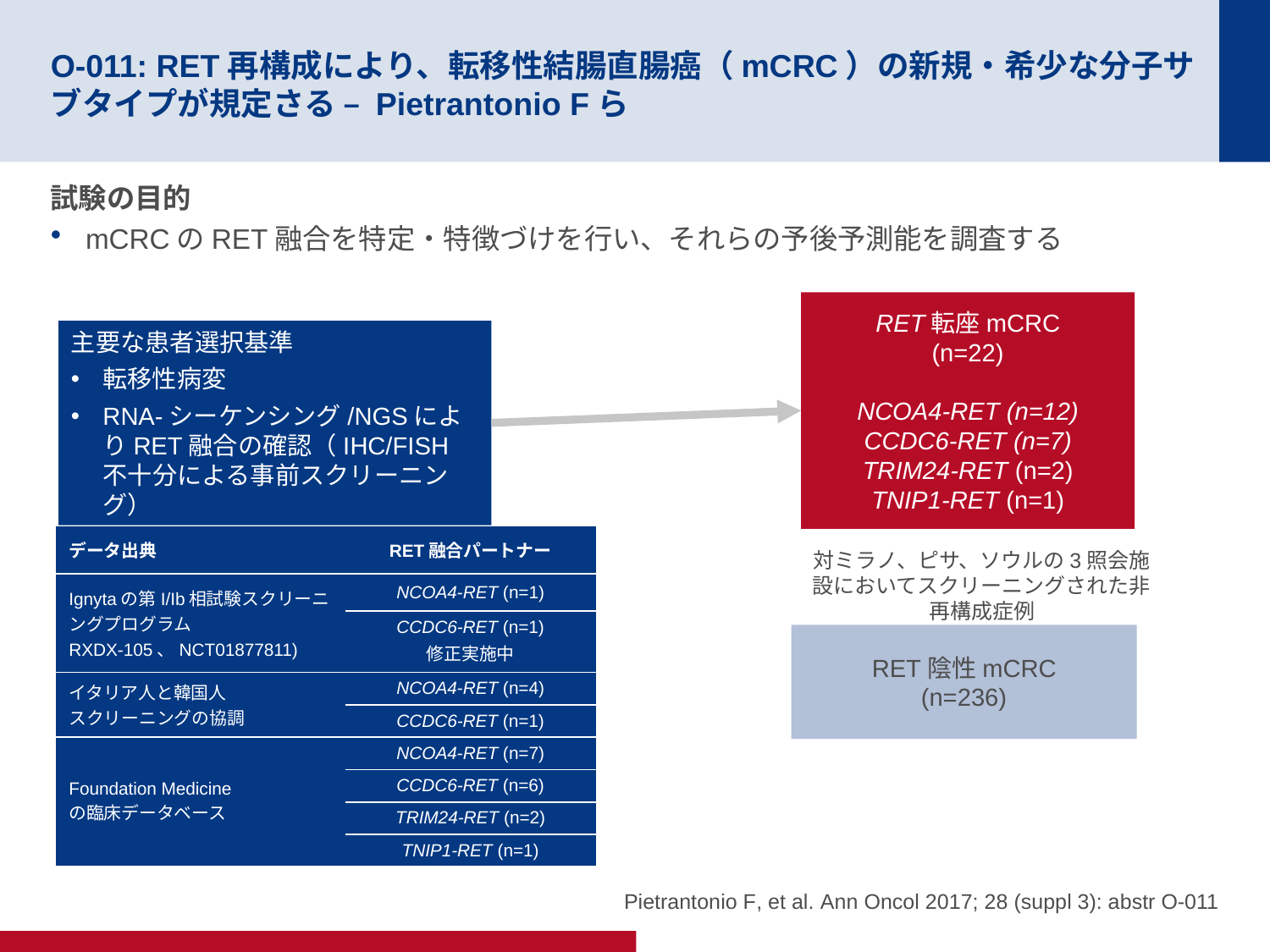

# O-011: RET再構成により、転移性結腸直腸癌（mCRC）の新規・希少な分子サブタイプが規定さる – Pietrantonio Fら
試験の目的
mCRCのRET融合を特定・特徴づけを行い、それらの予後予測能を調査する
RET転座mCRC
(n=22)

NCOA4-RET (n=12)
CCDC6-RET (n=7)
TRIM24-RET (n=2)
TNIP1-RET (n=1)
主要な患者選択基準
転移性病変
RNA-シーケンシング/NGSによりRET融合の確認（IHC/FISH不十分による事前スクリーニング）
| データ出典 | RET融合パートナー |
| --- | --- |
| Ignytaの第I/Ib相試験スクリーニングプログラム RXDX-105、NCT01877811) | NCOA4-RET (n=1) |
|  | CCDC6-RET (n=1) 修正実施中 |
| イタリア人と韓国人 スクリーニングの協調 | NCOA4-RET (n=4) |
|  | CCDC6-RET (n=1) |
| Foundation Medicine の臨床データベース | NCOA4-RET (n=7) |
|  | CCDC6-RET (n=6) |
|  | TRIM24-RET (n=2) |
|  | TNIP1-RET (n=1) |
対ミラノ、ピサ、ソウルの3照会施設においてスクリーニングされた非再構成症例
RET陰性mCRC
(n=236)
Pietrantonio F, et al. Ann Oncol 2017; 28 (suppl 3): abstr O-011